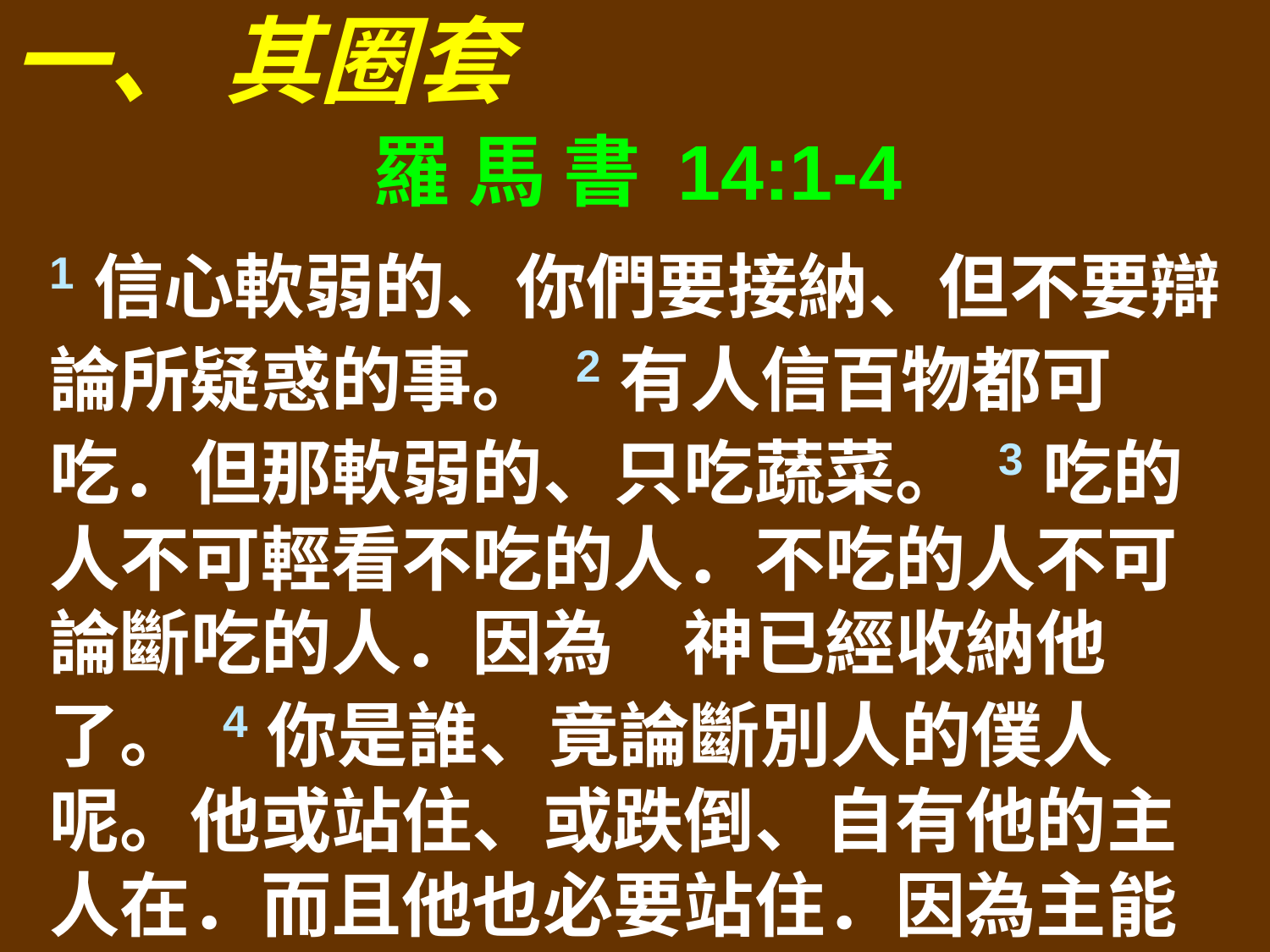

一、 其圈套
羅 馬 書 14:1-4
1信心軟弱的、你們要接納、但不要辯論所疑惑的事。 2有人信百物都可吃．但那軟弱的、只吃蔬菜。 3吃的人不可輕看不吃的人．不吃的人不可論斷吃的人．因為　神已經收納他了。 4你是誰、竟論斷別人的僕人呢。他或站住、或跌倒、自有他的主人在．而且他也必要站住．因為主能使他站住。